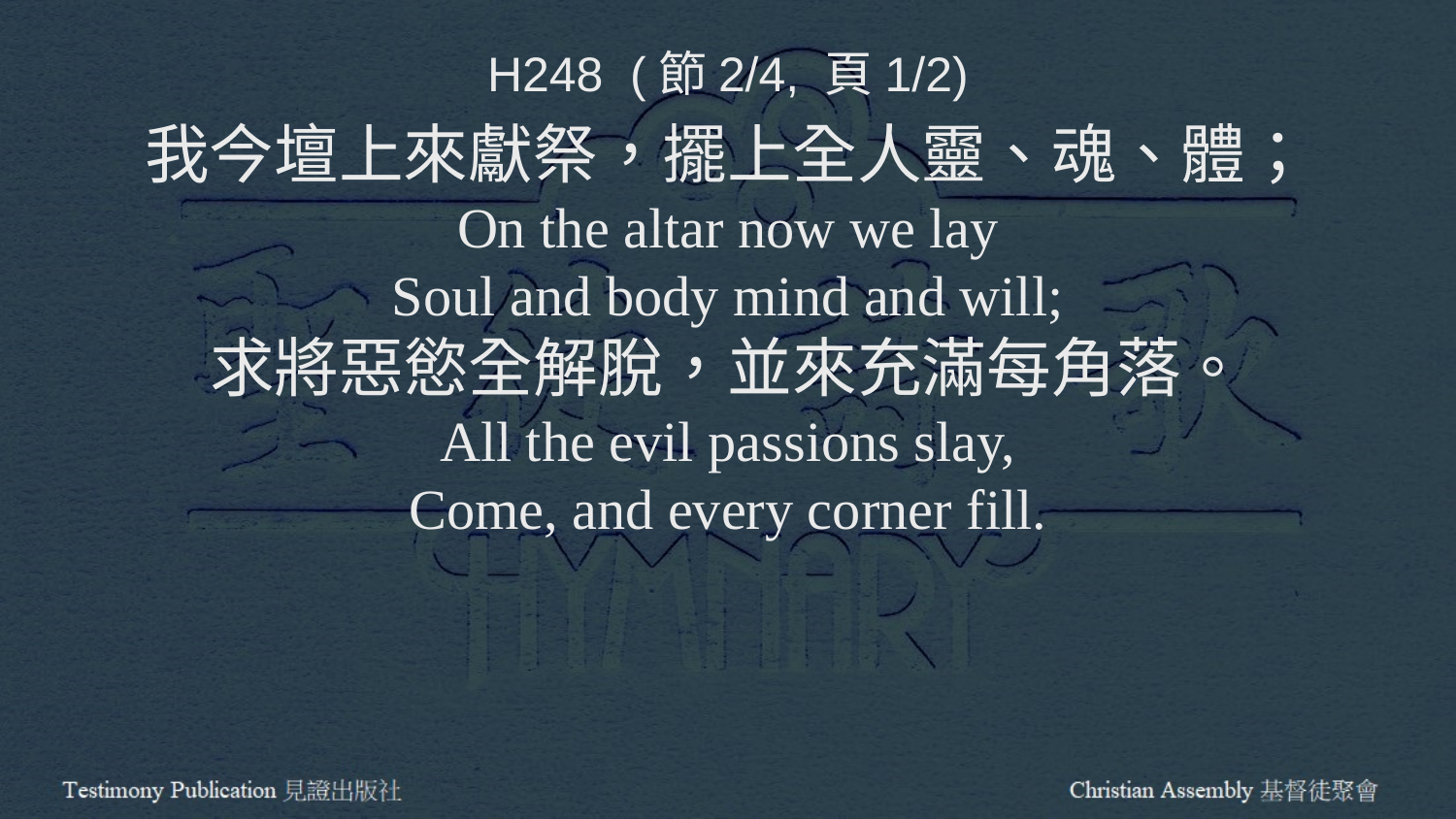

H248  (節2/4, 頁1/2)
我今壇上來獻祭，擺上全人靈、魂、體；
On the altar now we lay
Soul and body mind and will;
求將惡慾全解脫，並來充滿每角落。
All the evil passions slay,
Come, and every corner fill.